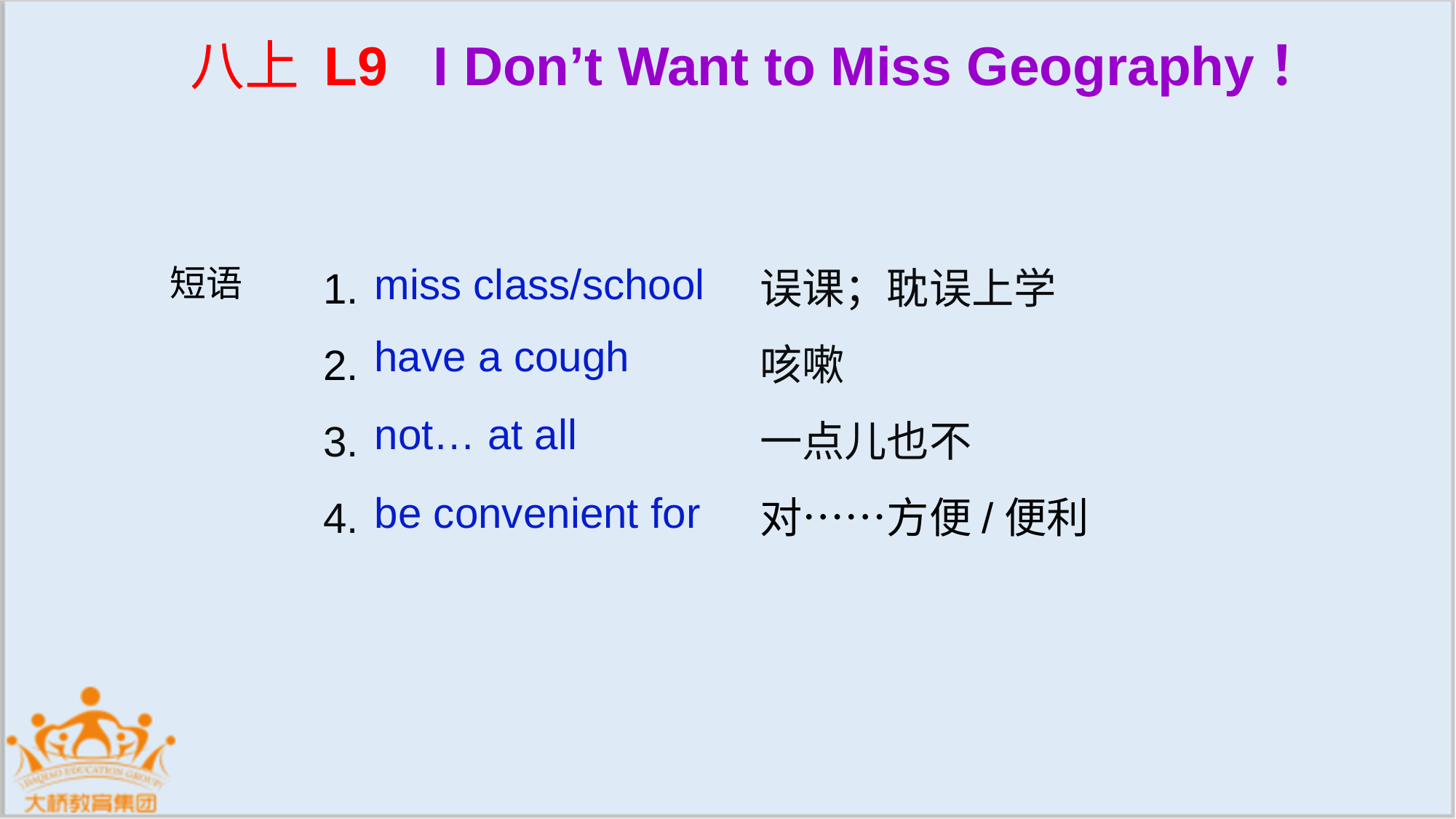

八上 L9   I Don’t Want to Miss Geography！
1. 				误课；耽误上学
2. 				咳嗽
3. 				一点儿也不
4. 				对……方便/便利
miss class/school
短语
have a cough
not… at all
be convenient for